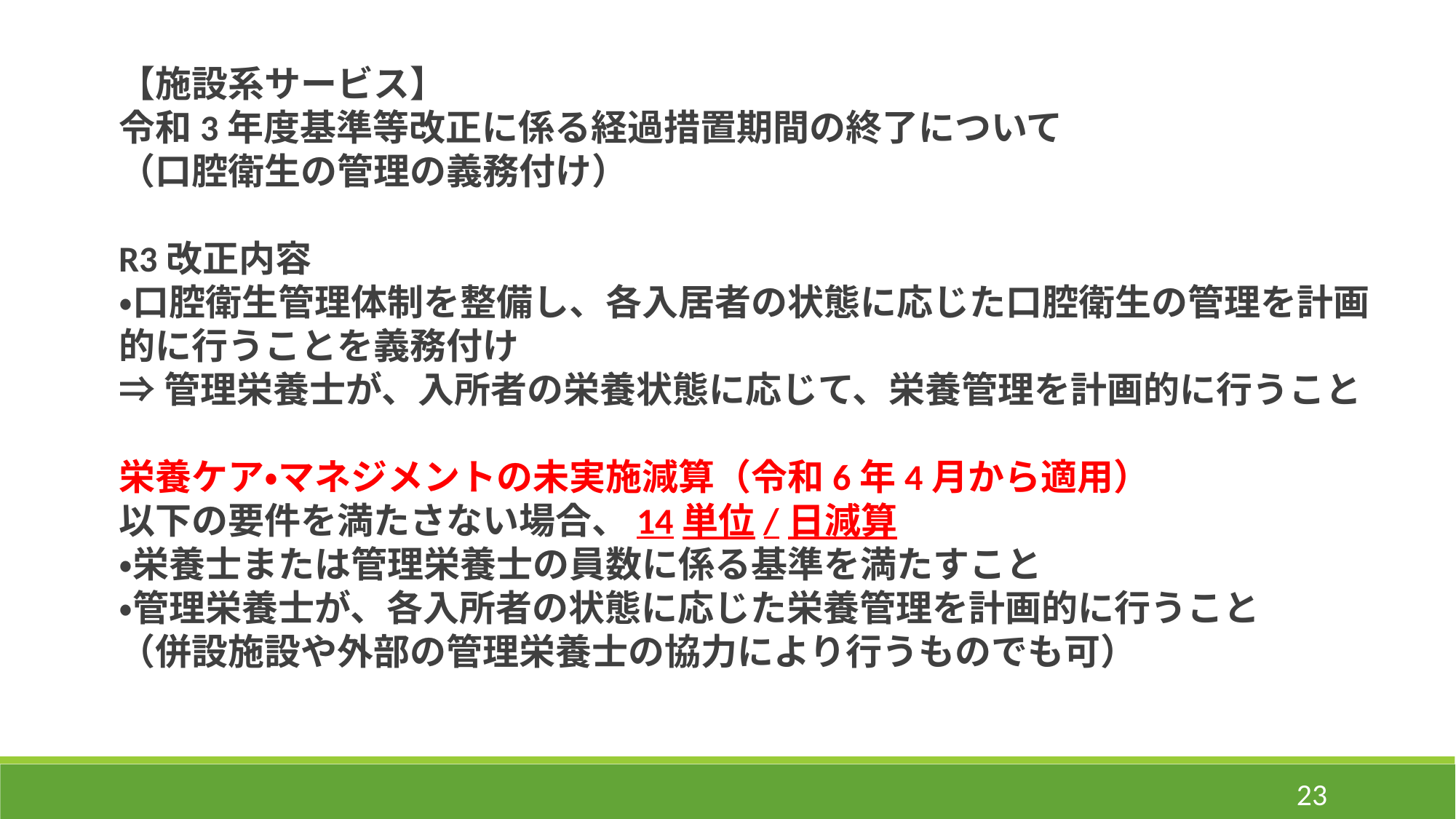

【施設系サービス】
令和3年度基準等改正に係る経過措置期間の終了について
（口腔衛生の管理の義務付け）

R3改正内容
・口腔衛生管理体制を整備し、各入居者の状態に応じた口腔衛生の管理を計画的に行うことを義務付け
⇒管理栄養士が、入所者の栄養状態に応じて、栄養管理を計画的に行うこと

栄養ケア・マネジメントの未実施減算（令和6年4月から適用）
以下の要件を満たさない場合、14単位/日減算
・栄養士または管理栄養士の員数に係る基準を満たすこと
・管理栄養士が、各入所者の状態に応じた栄養管理を計画的に行うこと
（併設施設や外部の管理栄養士の協力により行うものでも可）
23